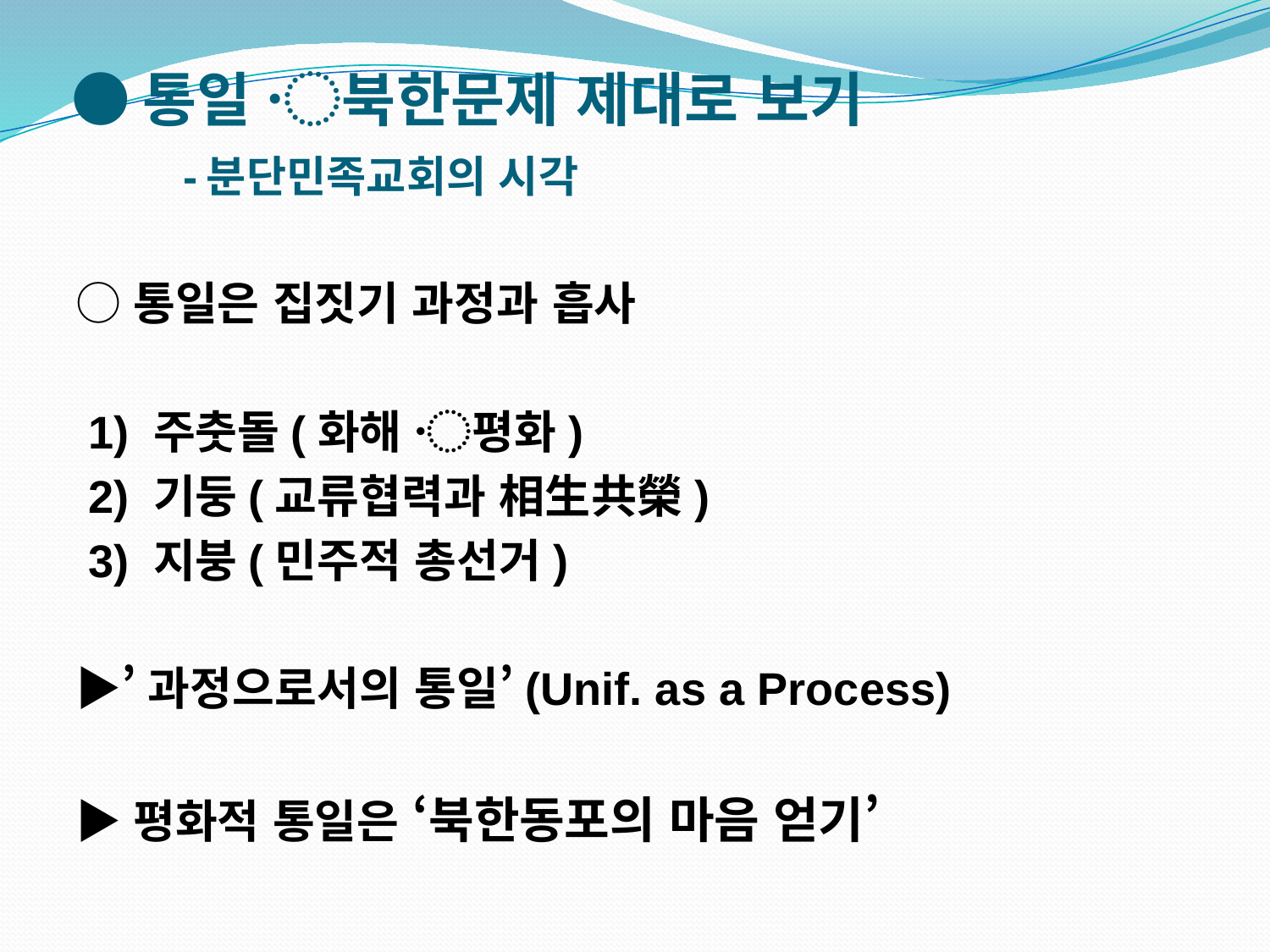

# ●통일 〮북한문제 제대로 보기 -분단민족교회의 시각
○통일은 집짓기 과정과 흡사

 1) 주춧돌(화해 〮평화)
 2) 기둥(교류협력과 相生共榮)
 3) 지붕(민주적 총선거)

▶’과정으로서의 통일’(Unif. as a Process)

▶평화적 통일은 ‘북한동포의 마음 얻기’